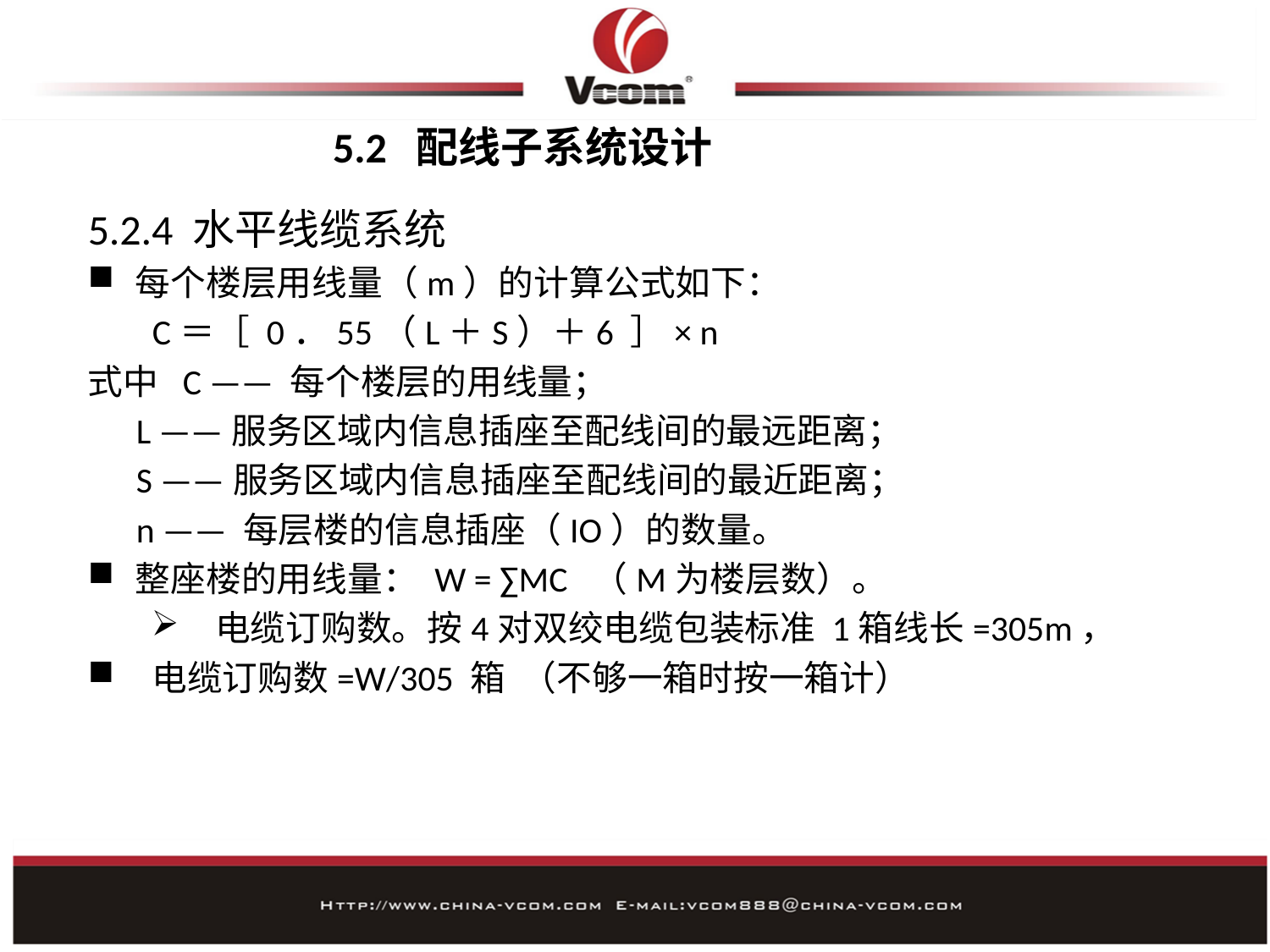

# 5.2  配线子系统设计
5.2.4 水平线缆系统
每个楼层用线量（m）的计算公式如下：
        C＝［ 0．55（L＋S）＋6 ］× n
式中  C —— 每个楼层的用线量；
      L ——服务区域内信息插座至配线间的最远距离；
      S ——服务区域内信息插座至配线间的最近距离；
      n —— 每层楼的信息插座（IO）的数量。
整座楼的用线量： W = ∑MC  （M为楼层数）。
  电缆订购数。按4对双绞电缆包装标准 1箱线长=305m，
 电缆订购数=W/305 箱  （不够一箱时按一箱计）